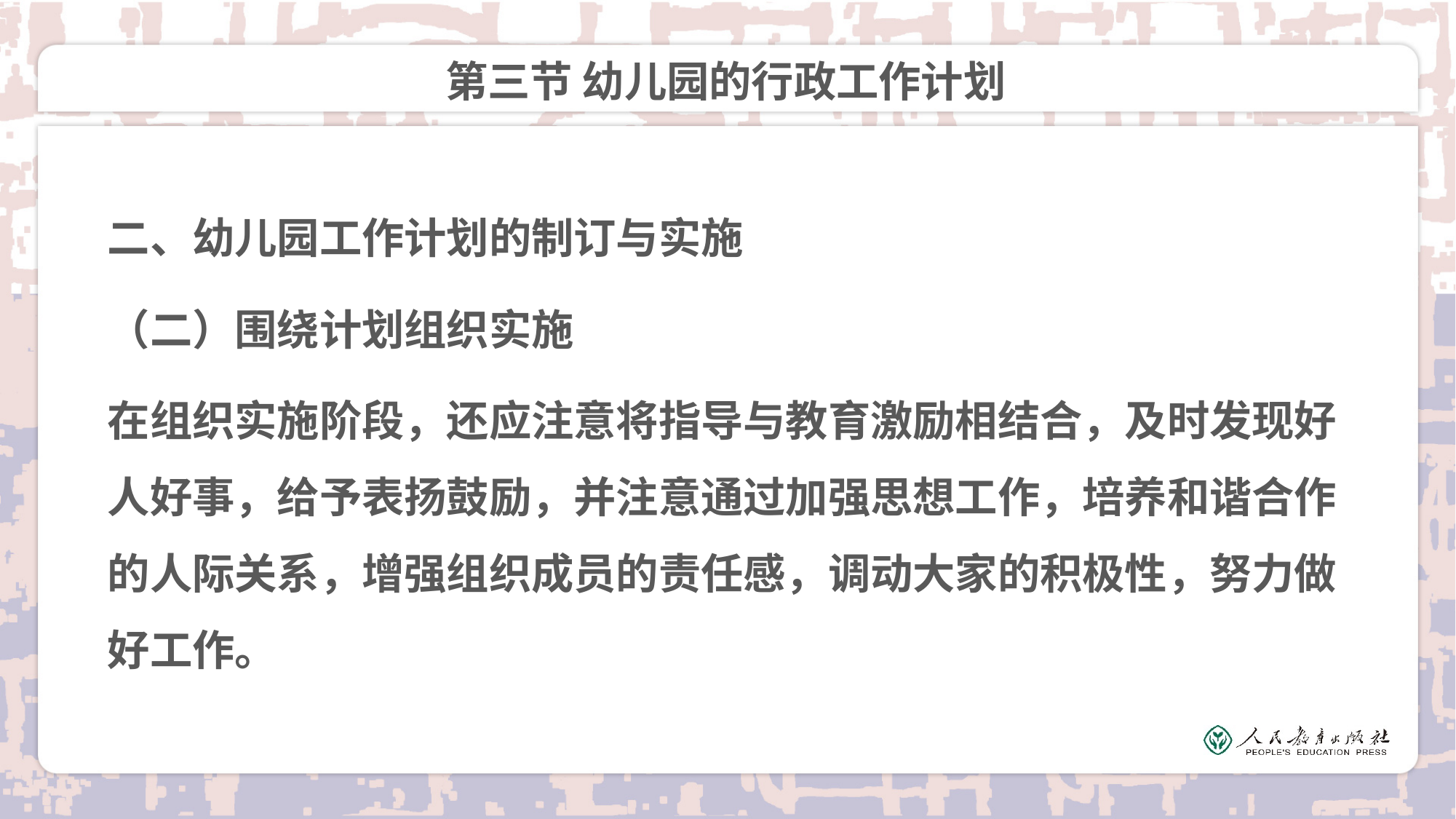

# 第三节 幼儿园的行政工作计划
二、幼儿园工作计划的制订与实施
（二）围绕计划组织实施
在组织实施阶段，还应注意将指导与教育激励相结合，及时发现好人好事，给予表扬鼓励，并注意通过加强思想工作，培养和谐合作的人际关系，增强组织成员的责任感，调动大家的积极性，努力做好工作。